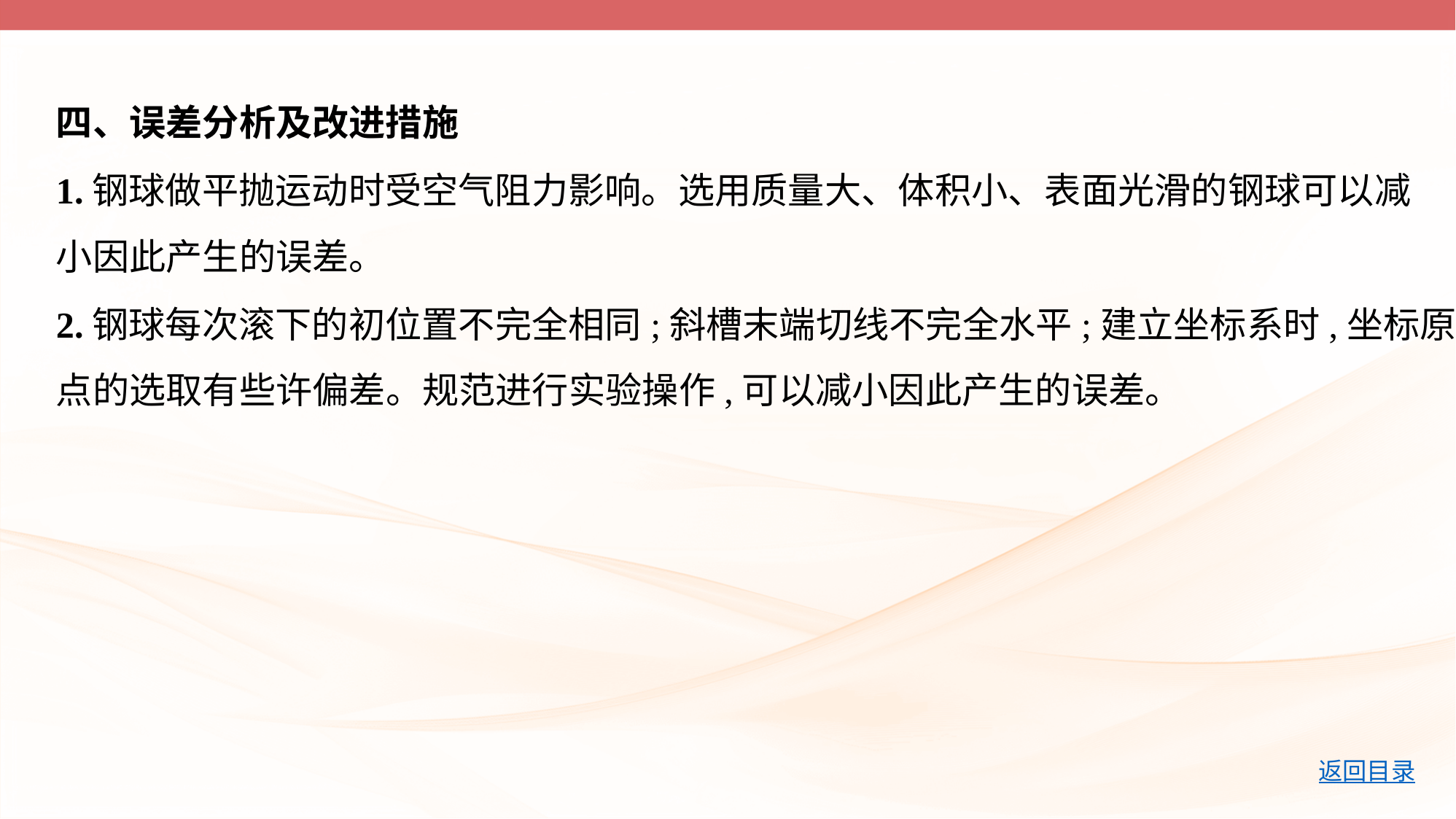

四、误差分析及改进措施
1.钢球做平抛运动时受空气阻力影响。选用质量大、体积小、表面光滑的钢球可以减
小因此产生的误差。
2.钢球每次滚下的初位置不完全相同;斜槽末端切线不完全水平;建立坐标系时,坐标原
点的选取有些许偏差。规范进行实验操作,可以减小因此产生的误差。